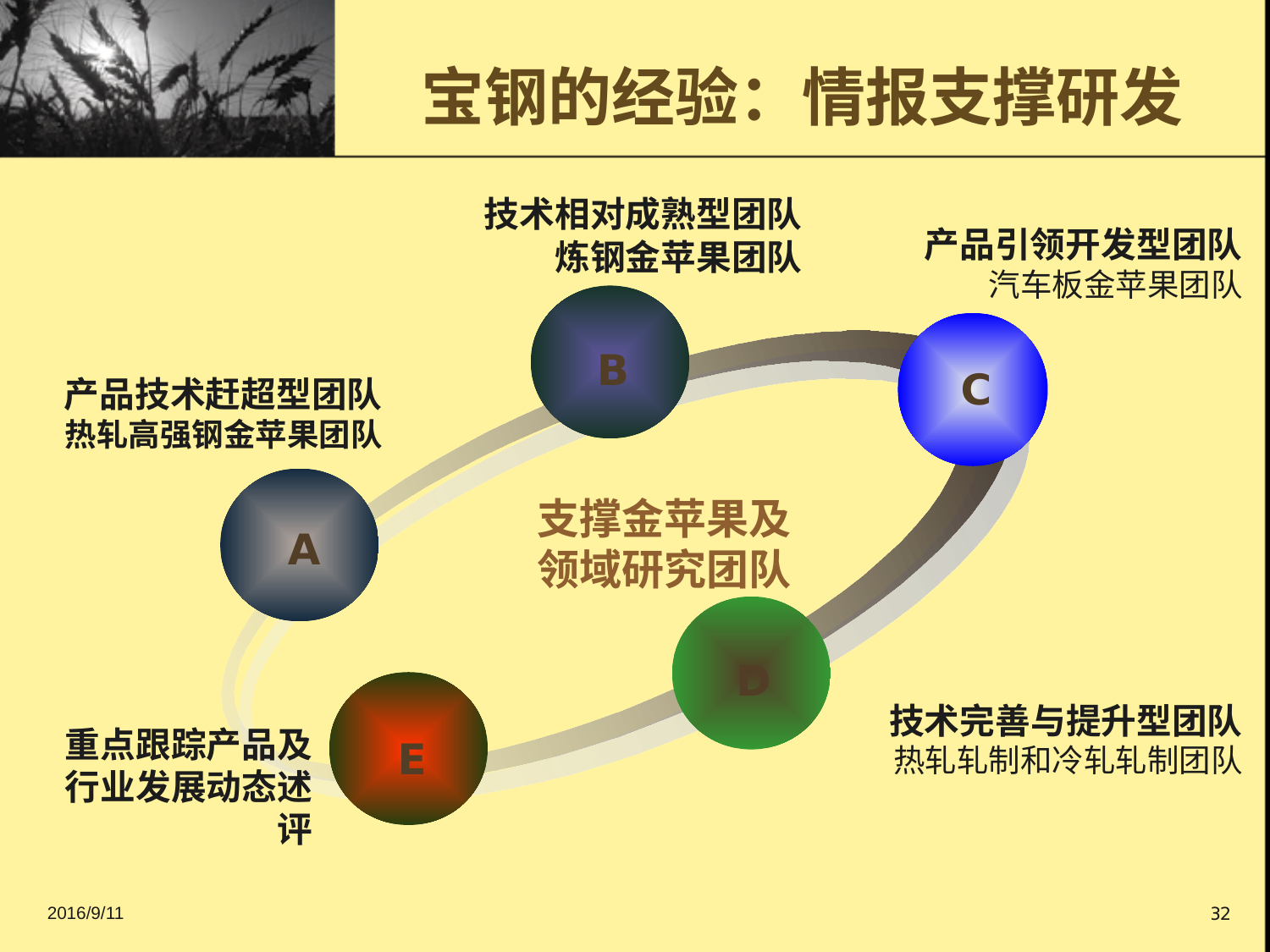

# 宝钢的经验：情报支撑研发
技术相对成熟型团队
  炼钢金苹果团队
产品引领开发型团队
  汽车板金苹果团队

B
C
产品技术赶超型团队
热轧高强钢金苹果团队

支撑金苹果及
领域研究团队
A

D

技术完善与提升型团队
热轧轧制和冷轧轧制团队
重点跟踪产品及行业发展动态述评
E
2016/9/11
32